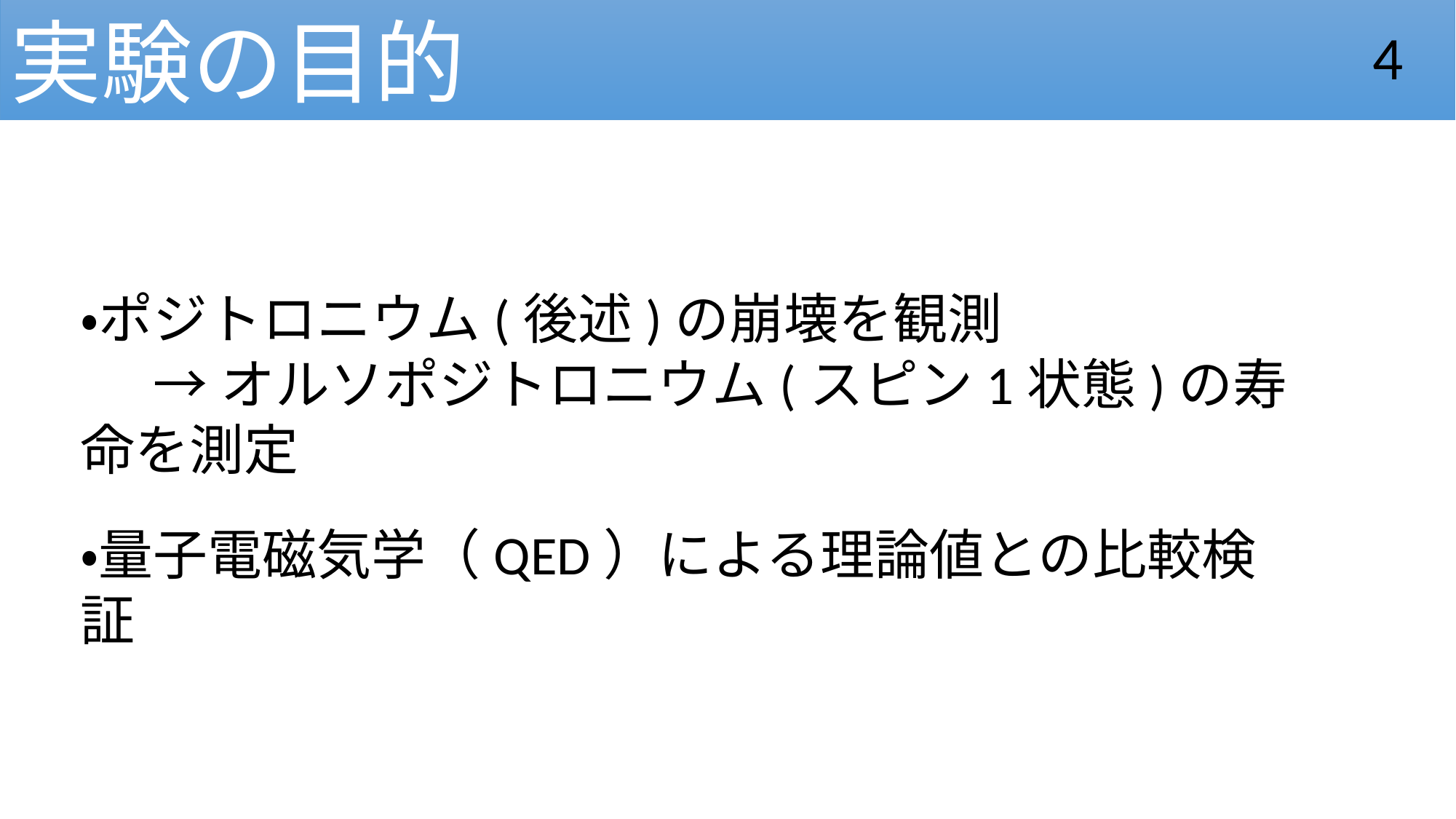

実験の目的
4
・ポジトロニウム(後述)の崩壊を観測
      →オルソポジトロニウム(スピン1状態)の寿命を測定
・量子電磁気学（QED）による理論値との比較検証